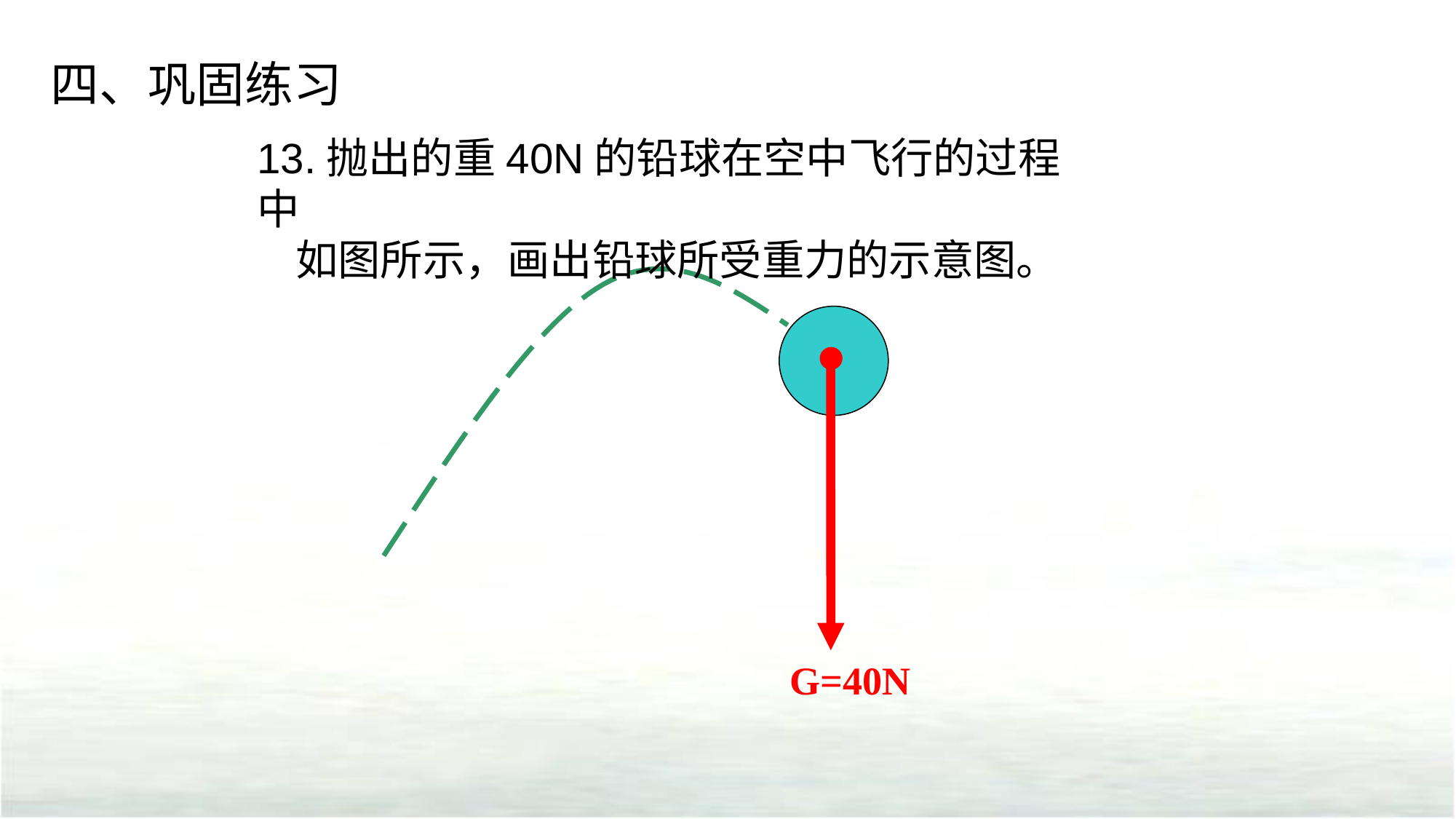

四、巩固练习
13.抛出的重40N的铅球在空中飞行的过程中
   如图所示，画出铅球所受重力的示意图。

G=40N